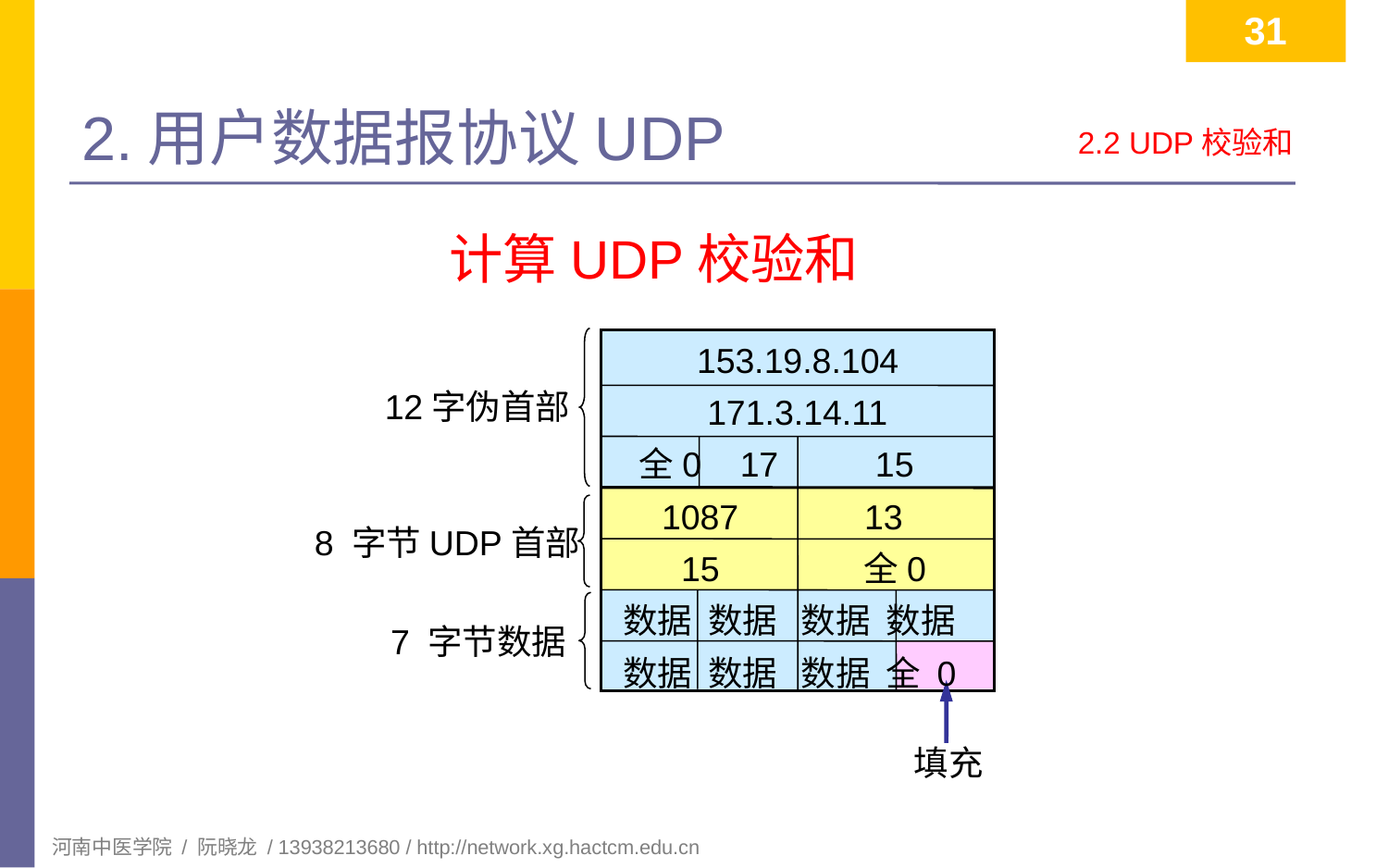

31
# 2.用户数据报协议UDP
2.2 UDP校验和
计算UDP校验和

153.19.8.104
12字伪首部
171.3.14.11

 全0    17          15
    1087             13
      15              全0
数据  数据   数据  数据
数据  数据   数据  全 0

8 字节UDP首部

7 字节数据

填充